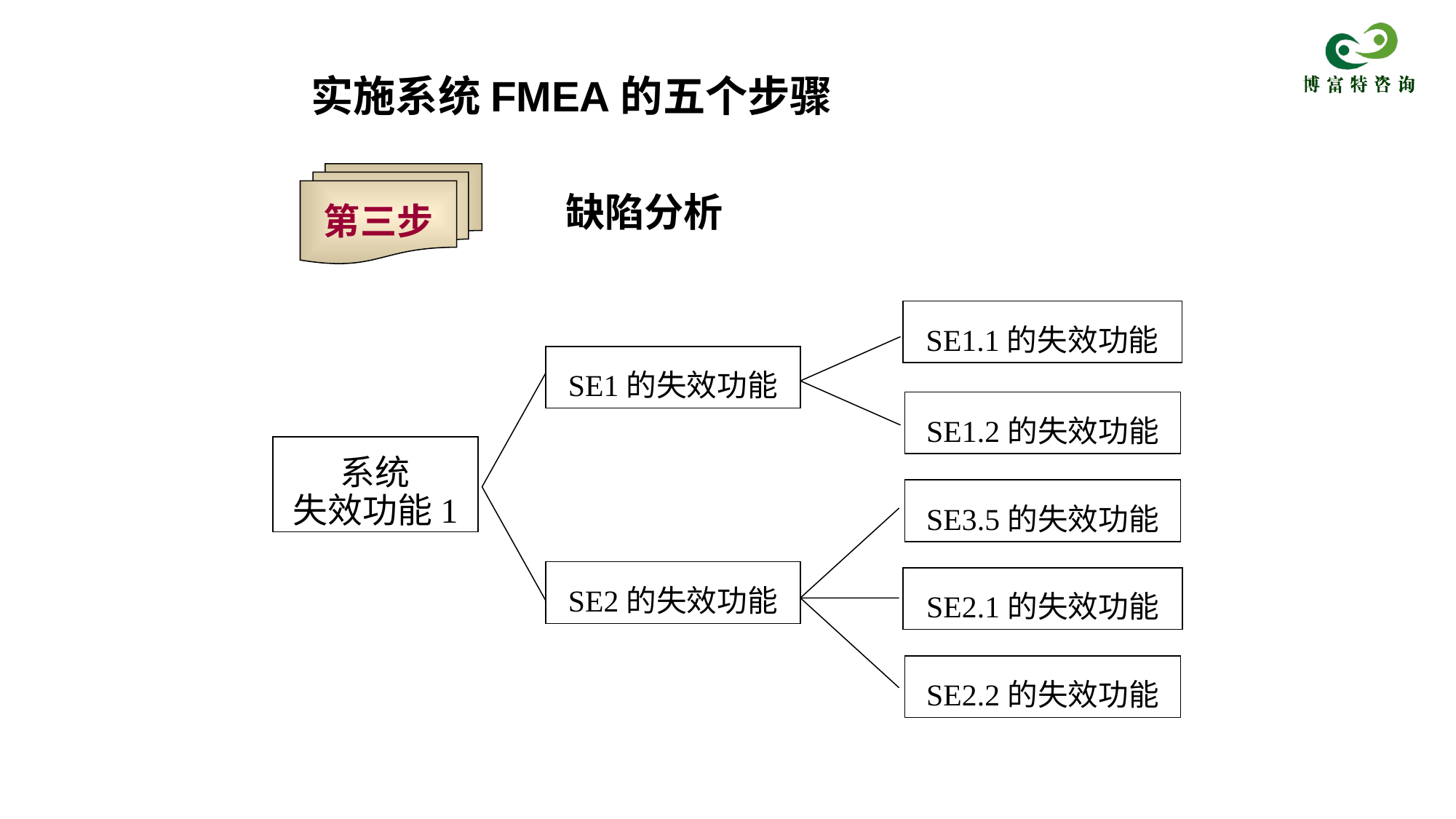

实施系统FMEA的五个步骤
第三步
缺陷分析
SE1.1的失效功能

SE1的失效功能

SE1.2的失效功能
系统
失效功能1
SE3.5的失效功能

SE2的失效功能
SE2.1的失效功能
SE2.2的失效功能